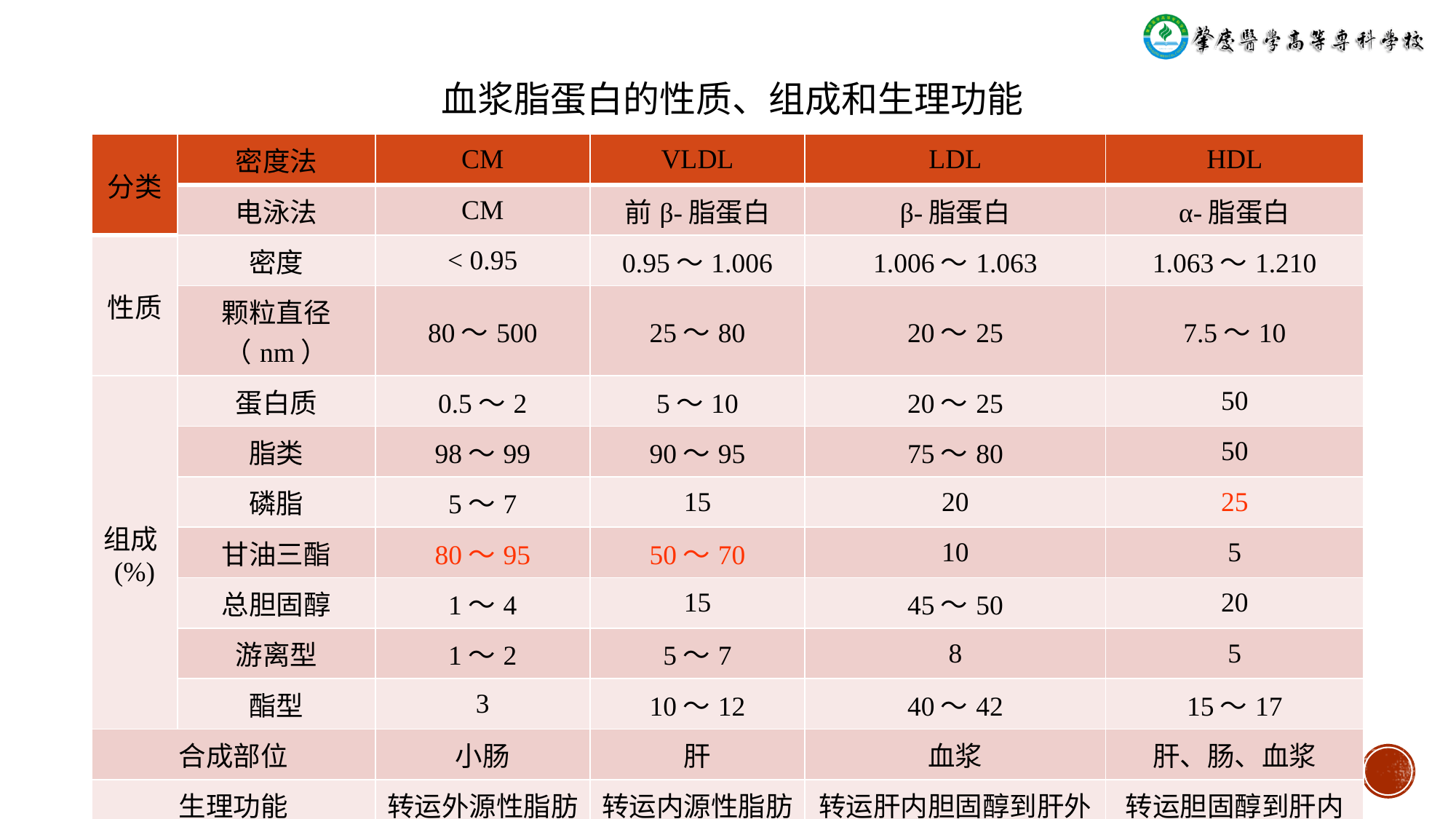

血浆脂蛋白的性质、组成和生理功能
| 分类 | 密度法 | CM | VLDL | LDL | HDL |
| --- | --- | --- | --- | --- | --- |
|  | 电泳法 | CM | 前β-脂蛋白 | β-脂蛋白 | α-脂蛋白 |
| 性质 | 密度 | < 0.95 | 0.95～1.006 | 1.006～1.063 | 1.063～1.210 |
|  | 颗粒直径（nm） | 80～500 | 25～80 | 20～25 | 7.5～10 |
| 组成(%) | 蛋白质 | 0.5～2 | 5～10 | 20～25 | 50 |
|  | 脂类 | 98～99 | 90～95 | 75～80 | 50 |
|  | 磷脂 | 5～7 | 15 | 20 | 25 |
|  | 甘油三酯 | 80～95 | 50～70 | 10 | 5 |
|  | 总胆固醇 | 1～4 | 15 | 45～50 | 20 |
|  | 游离型 | 1～2 | 5～7 | 8 | 5 |
|  | 酯型 | 3 | 10～12 | 40～42 | 15～17 |
| 合成部位 |  | 小肠 | 肝 | 血浆 | 肝、肠、血浆 |
| 生理功能 |  | 转运外源性脂肪 | 转运内源性脂肪 | 转运肝内胆固醇到肝外 | 转运胆固醇到肝内 |